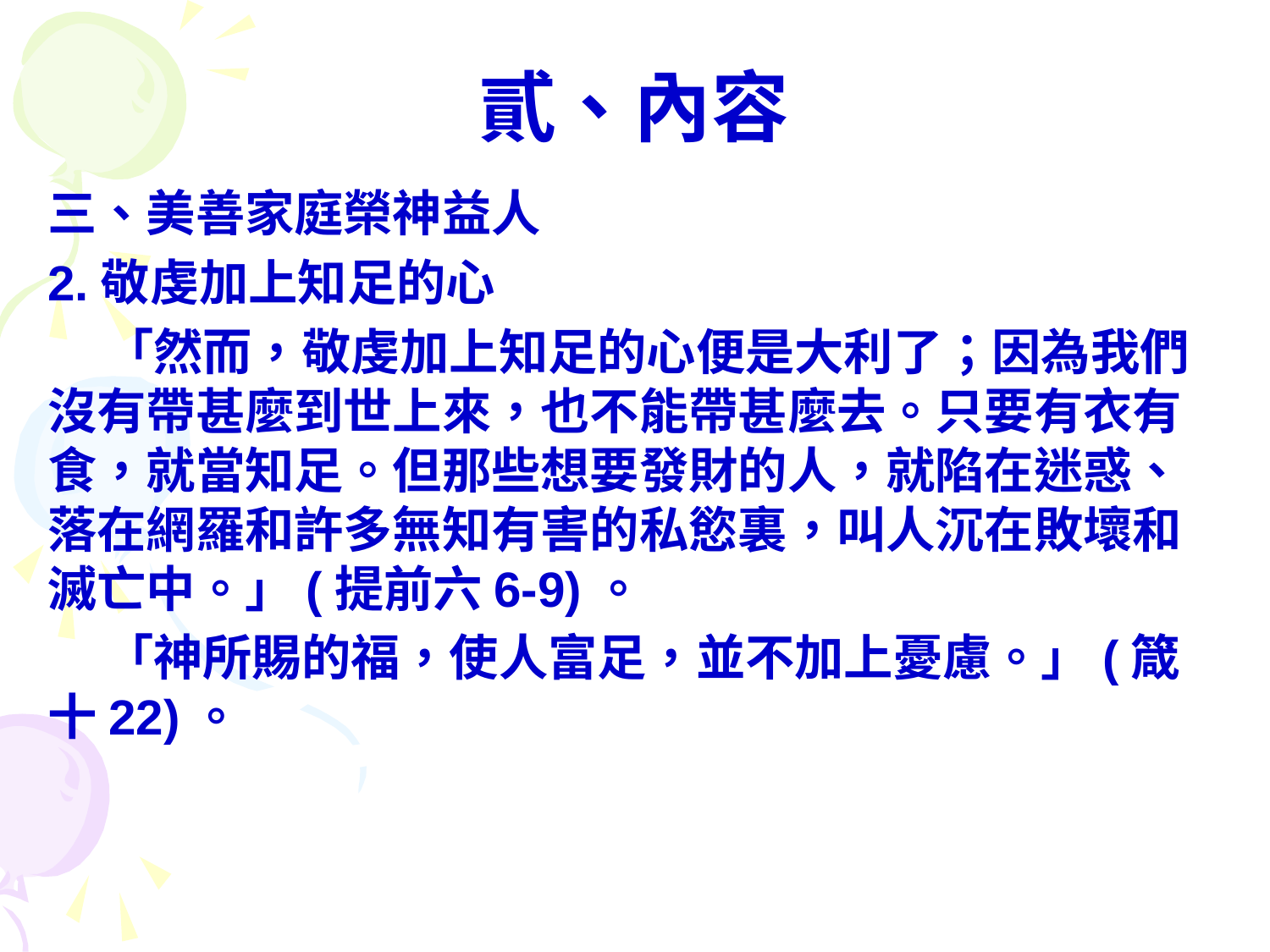

# 貳、內容
三、美善家庭榮神益人
2.敬虔加上知足的心
    「然而，敬虔加上知足的心便是大利了；因為我們沒有帶甚麼到世上來，也不能帶甚麼去。只要有衣有食，就當知足。但那些想要發財的人，就陷在迷惑、落在網羅和許多無知有害的私慾裏，叫人沉在敗壞和滅亡中。」(提前六6-9)。
    「神所賜的福，使人富足，並不加上憂慮。」(箴十22)。